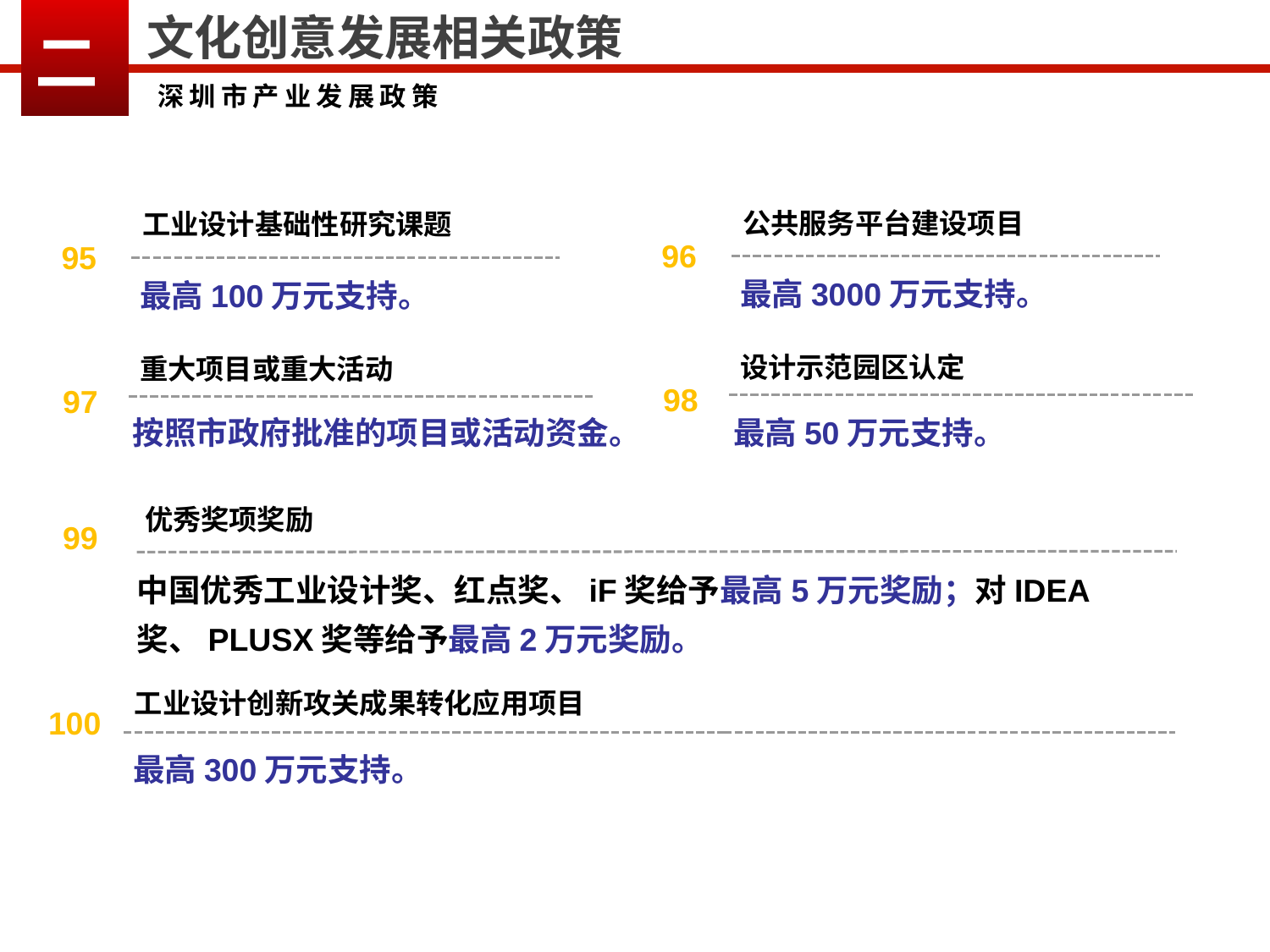

二
文化创意发展相关政策

深圳市产业发展政策
公共服务平台建设项目
工业设计基础性研究课题
96
95
最高3000万元支持。
最高100万元支持。
设计示范园区认定
重大项目或重大活动
98
97
最高50万元支持。
按照市政府批准的项目或活动资金。
优秀奖项奖励
99
中国优秀工业设计奖、红点奖、iF奖给予最高5万元奖励；对IDEA奖、PLUSX奖等给予最高2万元奖励。
工业设计创新攻关成果转化应用项目
100
最高300万元支持。